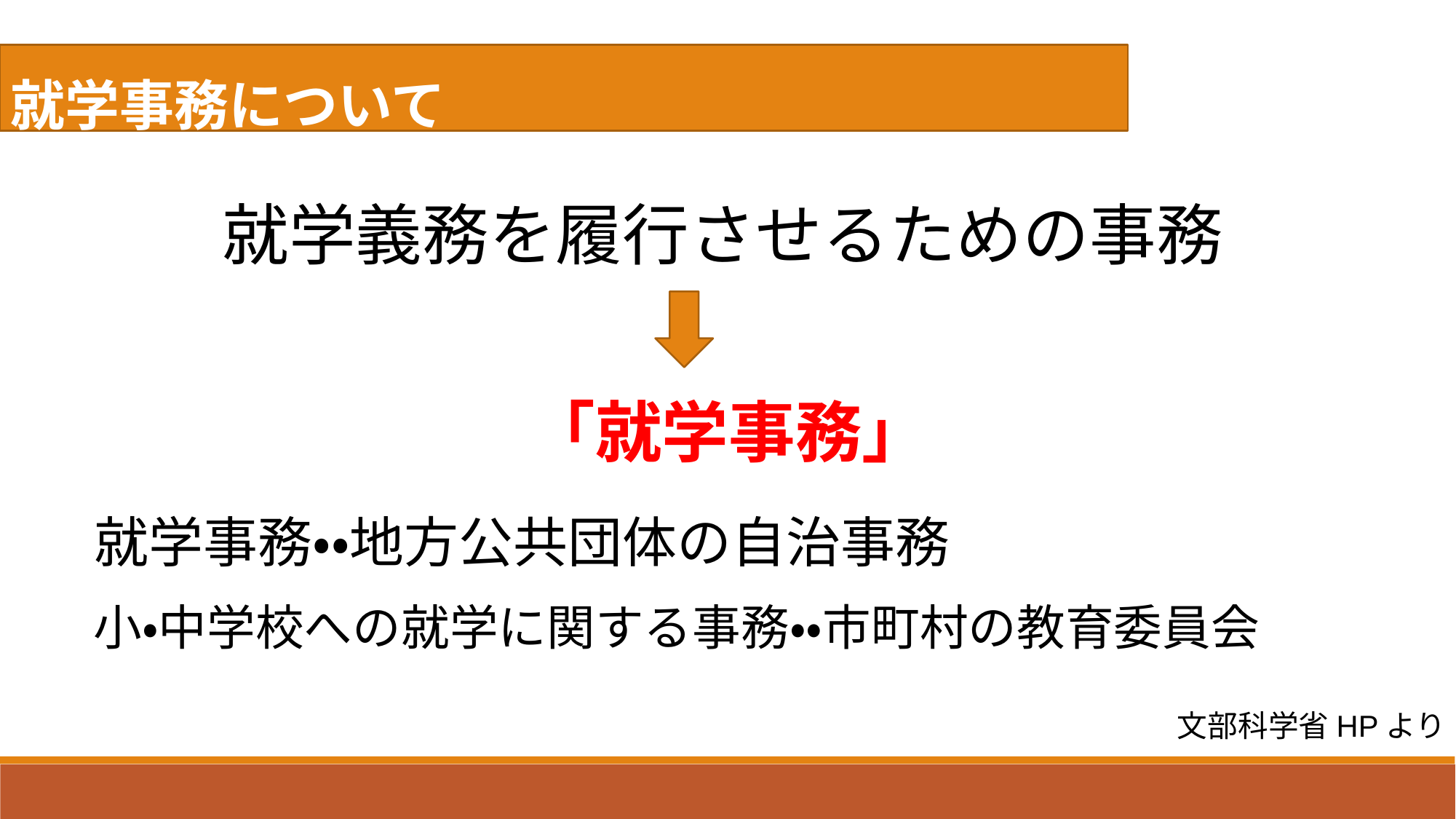

就学事務について
就学義務を履行させるための事務

「就学事務」
就学事務・・地方公共団体の自治事務
小・中学校への就学に関する事務・・市町村の教育委員会
文部科学省HPより